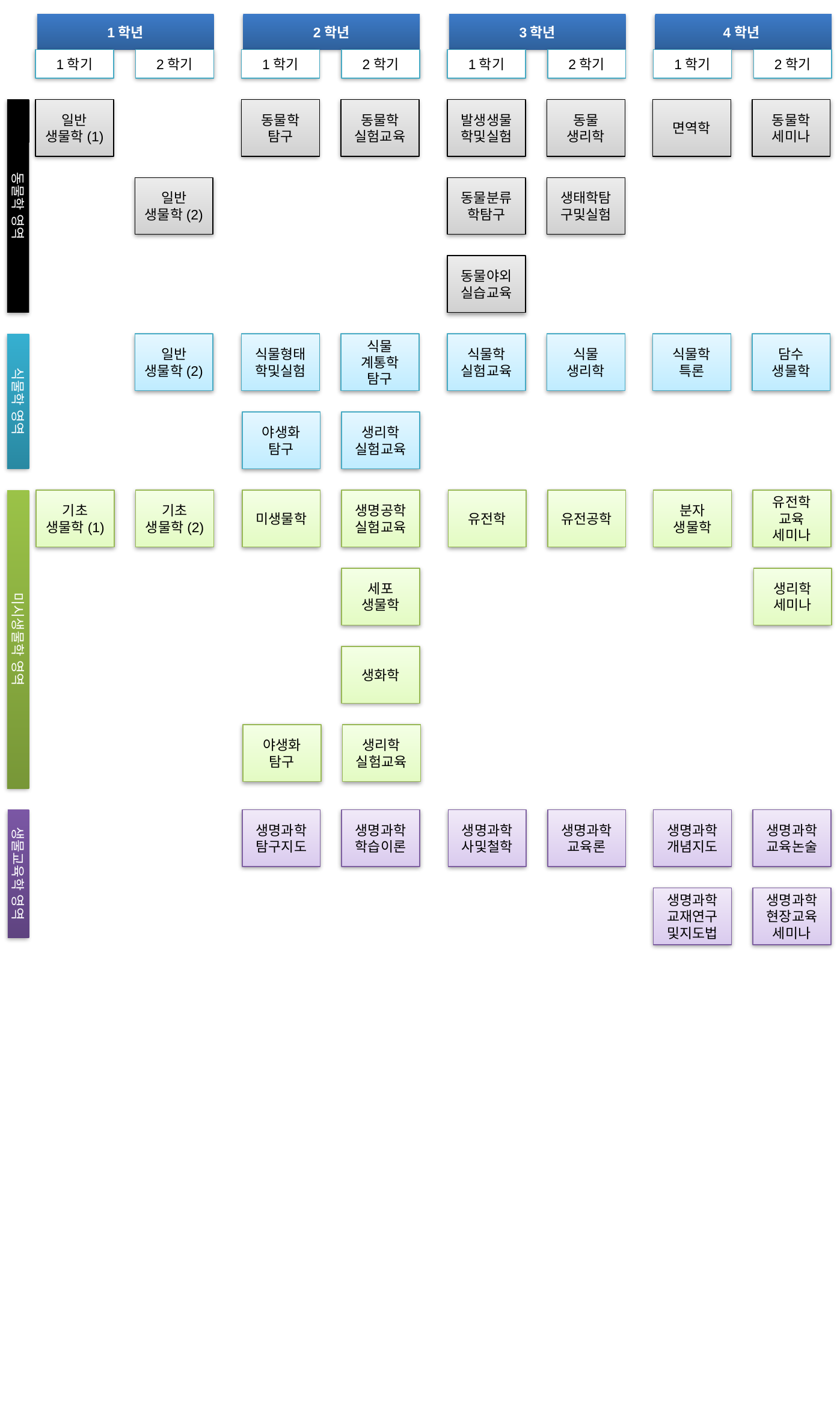

1학년
2학년
3학년
4학년
1학기
2학기
1학기
2학기
1학기
2학기
1학기
2학기
동물학 영역
일반
생물학(1)
동물학
탐구
동물학
실험교육
발생생물학및실험
동물
생리학
면역학
동물학
세미나
일반
생물학(2)
동물분류학탐구
생태학탐구및실험
동물야외실습교육
식물학 영역
일반
생물학(2)
식물형태학및실험
식물
계통학
탐구
식물학
실험교육
식물
생리학
식물학
특론
담수
생물학
야생화
탐구
생리학
실험교육
미시생물학 영역
기초
생물학(1)
기초
생물학(2)
미생물학
생명공학실험교육
유전학
유전공학
분자
생물학
유전학
교육
세미나
세포
생물학
생리학
세미나
생화학
야생화
탐구
생리학
실험교육
생물교육학 영역
생명과학탐구지도
생명과학학습이론
생명과학사및철학
생명과학
교육론
생명과학개념지도
생명과학교육논술
생명과학교재연구및지도법
생명과학현장교육세미나